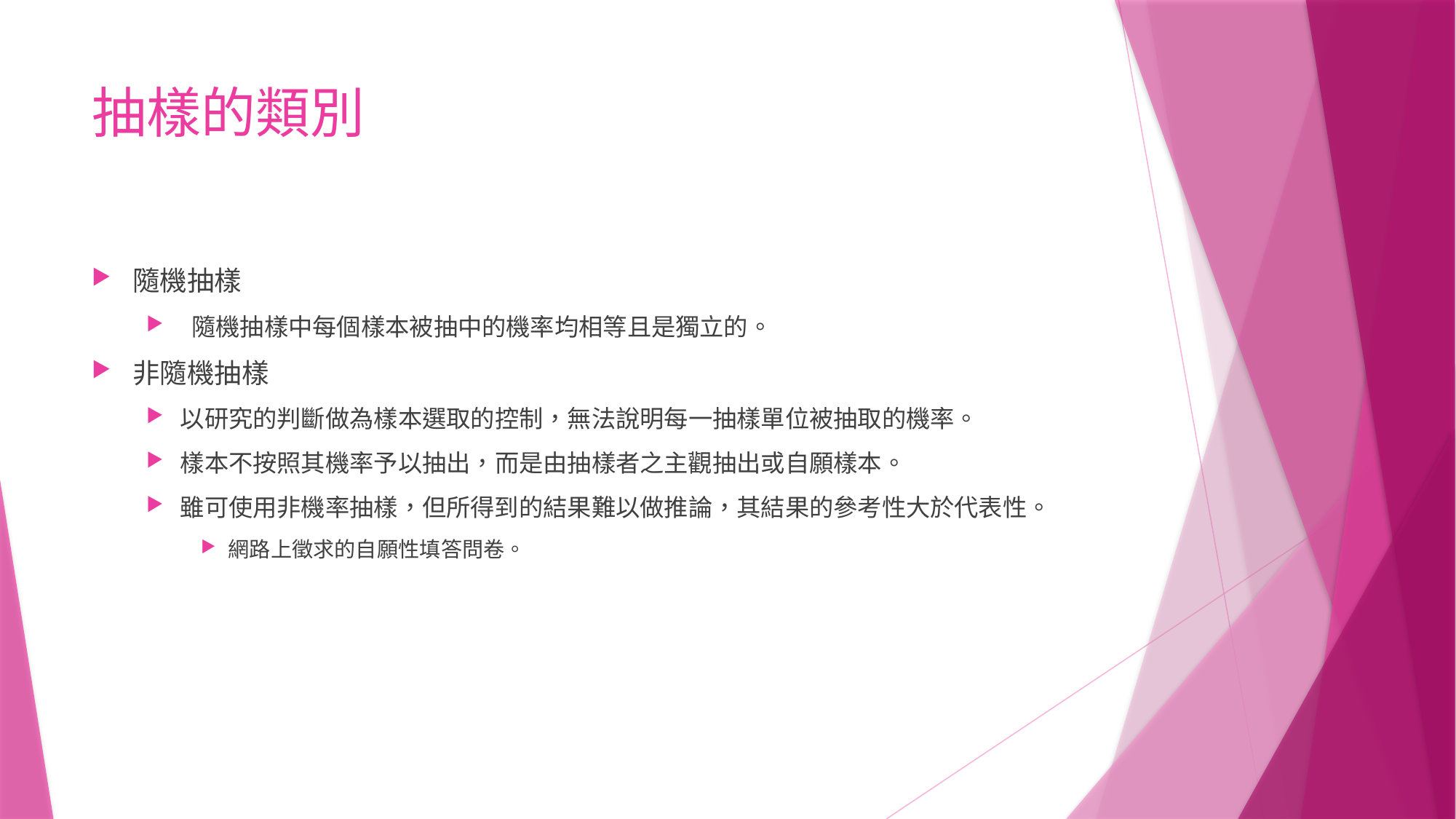

# 抽樣的類別
隨機抽樣
 隨機抽樣中每個樣本被抽中的機率均相等且是獨立的。
非隨機抽樣
以研究的判斷做為樣本選取的控制，無法說明每一抽樣單位被抽取的機率。
樣本不按照其機率予以抽出，而是由抽樣者之主觀抽出或自願樣本。
雖可使用非機率抽樣，但所得到的結果難以做推論，其結果的參考性大於代表性。
網路上徵求的自願性填答問卷。